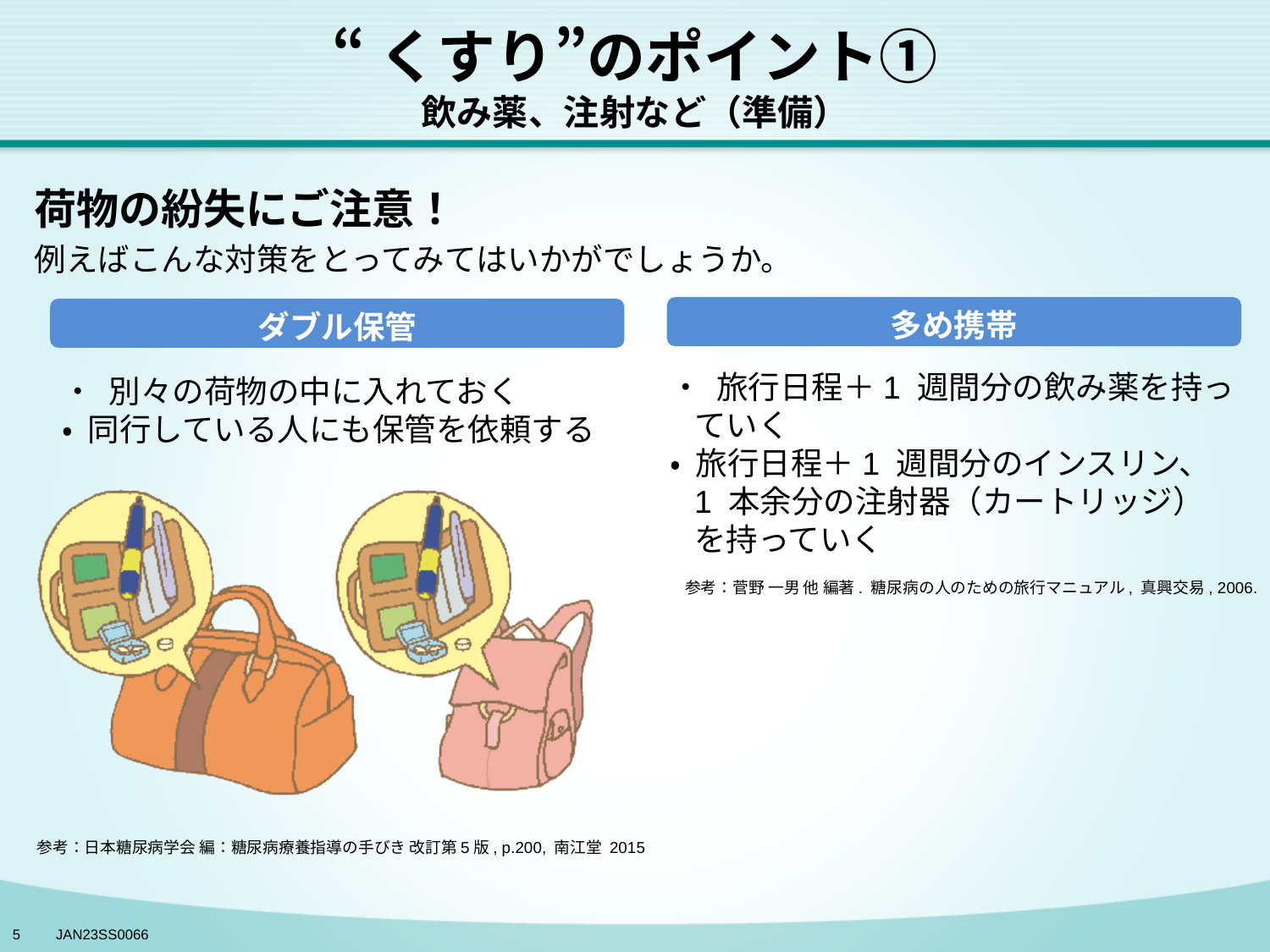

# “くすり”のポイント① 飲み薬、注射など（準備）
荷物の紛失にご注意！
例えばこんな対策をとってみてはいかがでしょうか。
多め携帯
ダブル保管
• 旅行日程＋1 週間分の飲み薬を持っていく
• 旅行日程＋1 週間分のインスリン、
1 本余分の注射器（カートリッジ）を持っていく
• 別々の荷物の中に入れておく
• 同行している人にも保管を依頼する

参考：菅野 一男 他 編著. 糖尿病の人のための旅行マニュアル, 真興交易, 2006.
参考：日本糖尿病学会 編：糖尿病療養指導の手びき 改訂第5版, p.200, 南江堂 2015
5